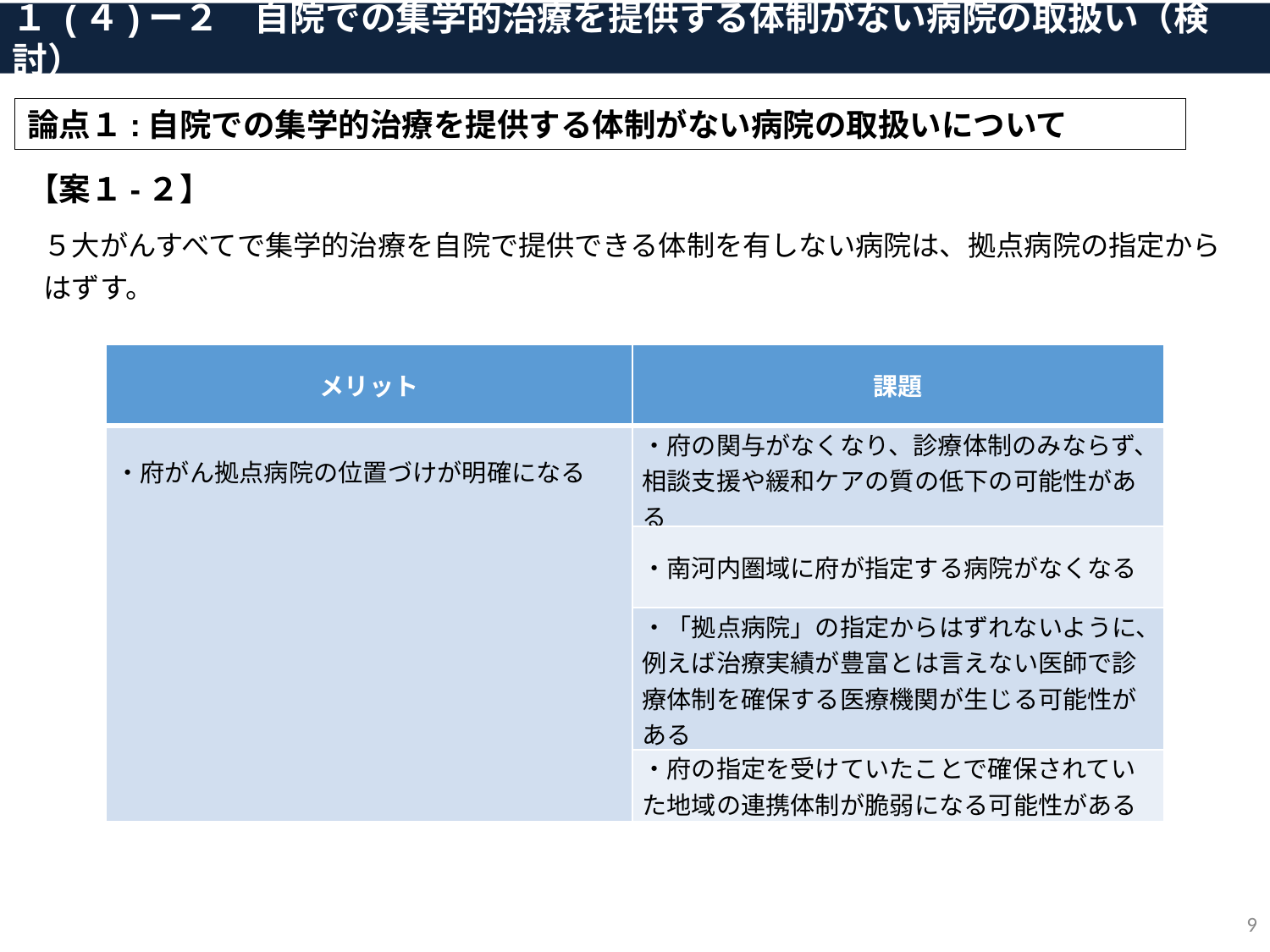

１ (４)ー２　自院での集学的治療を提供する体制がない病院の取扱い（検討）
論点１:自院での集学的治療を提供する体制がない病院の取扱いについて
【案１-２】
５大がんすべてで集学的治療を自院で提供できる体制を有しない病院は、拠点病院の指定からはずす。
| メリット | 課題 |
| --- | --- |
| ・府がん拠点病院の位置づけが明確になる | ・府の関与がなくなり、診療体制のみならず、相談支援や緩和ケアの質の低下の可能性がある |
|  | ・南河内圏域に府が指定する病院がなくなる |
|  | ・「拠点病院」の指定からはずれないように、例えば治療実績が豊富とは言えない医師で診療体制を確保する医療機関が生じる可能性がある |
|  | ・府の指定を受けていたことで確保されていた地域の連携体制が脆弱になる可能性がある |
9